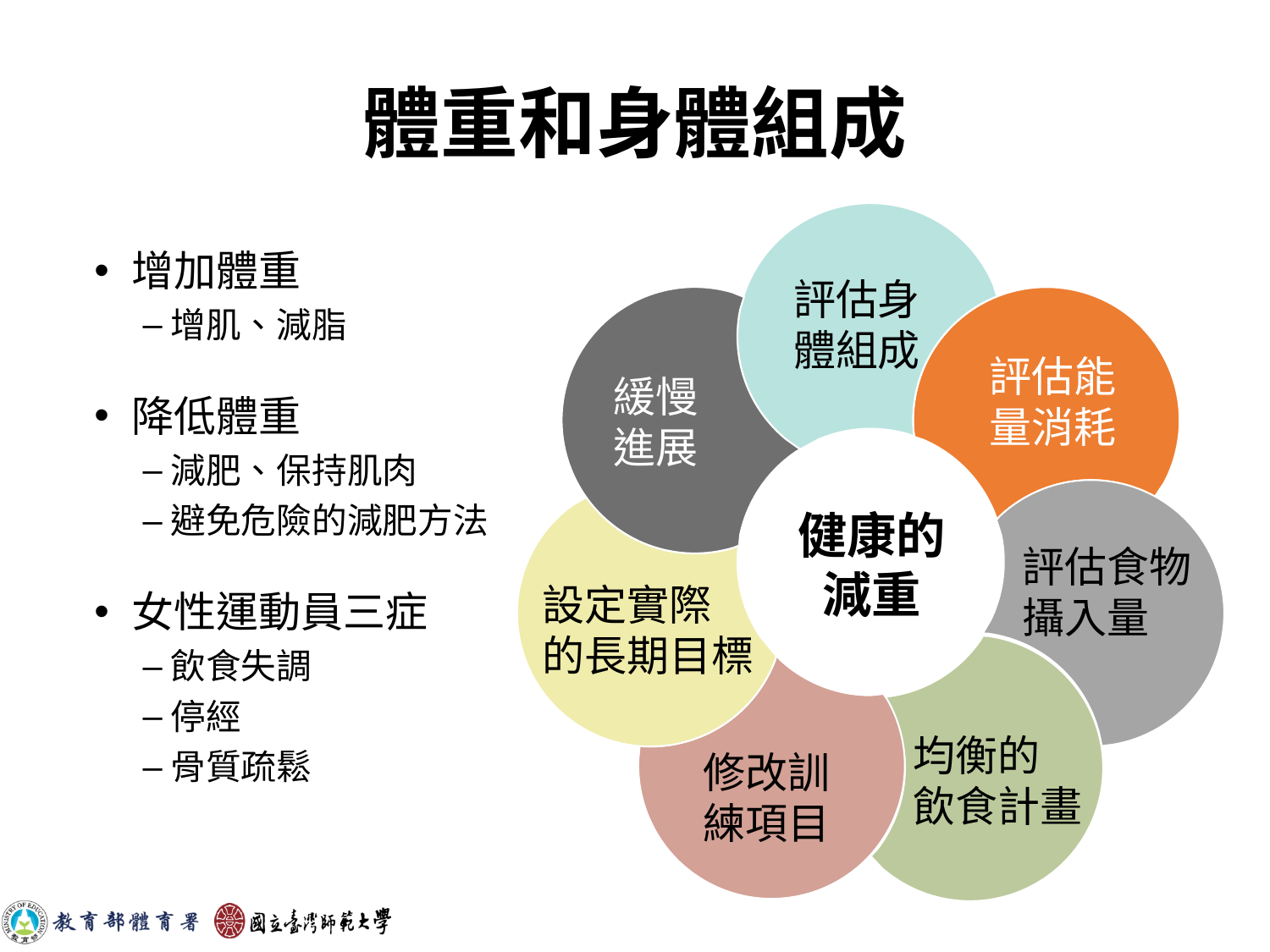

體重和身體組成

評估身體組成

評估能量消耗
緩慢
進展
健康的減重
評估食物攝入量
設定實際
的長期目標
均衡的
飲食計畫
修改訓練項目
增加體重
增肌、減脂

降低體重
減肥、保持肌肉
避免危險的減肥方法

女性運動員三症
飲食失調
停經
骨質疏鬆